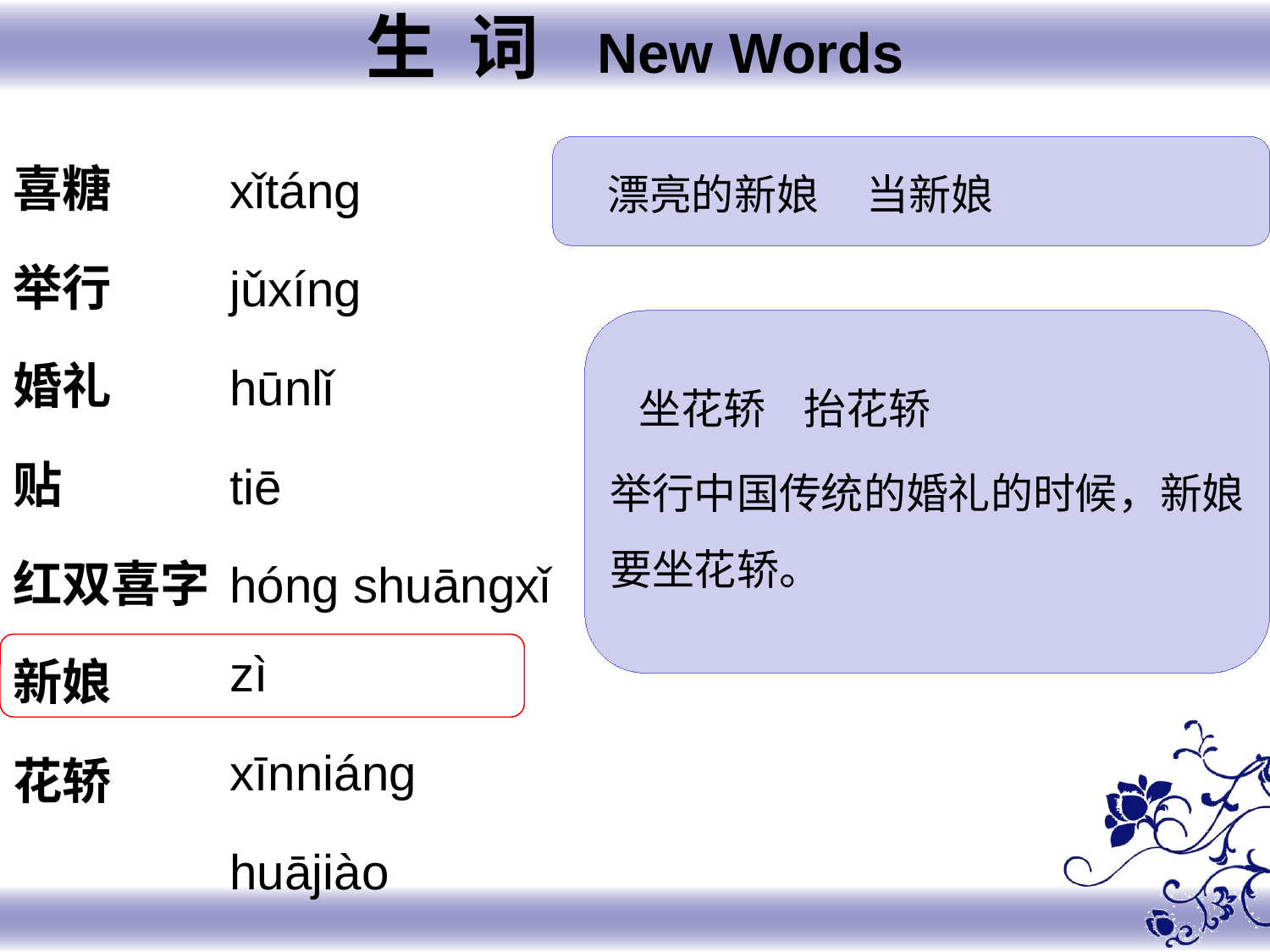

生  词   New Words
喜糖
举行
婚礼
贴
红双喜字
新娘
花轿
xǐtáng
jǔxíng
hūnlǐ
tiē
hóng shuāngxǐ zì
xīnniáng
huājiào

漂亮的新娘     当新娘

  坐花轿    抬花轿
举行中国传统的婚礼的时候，新娘要坐花轿。